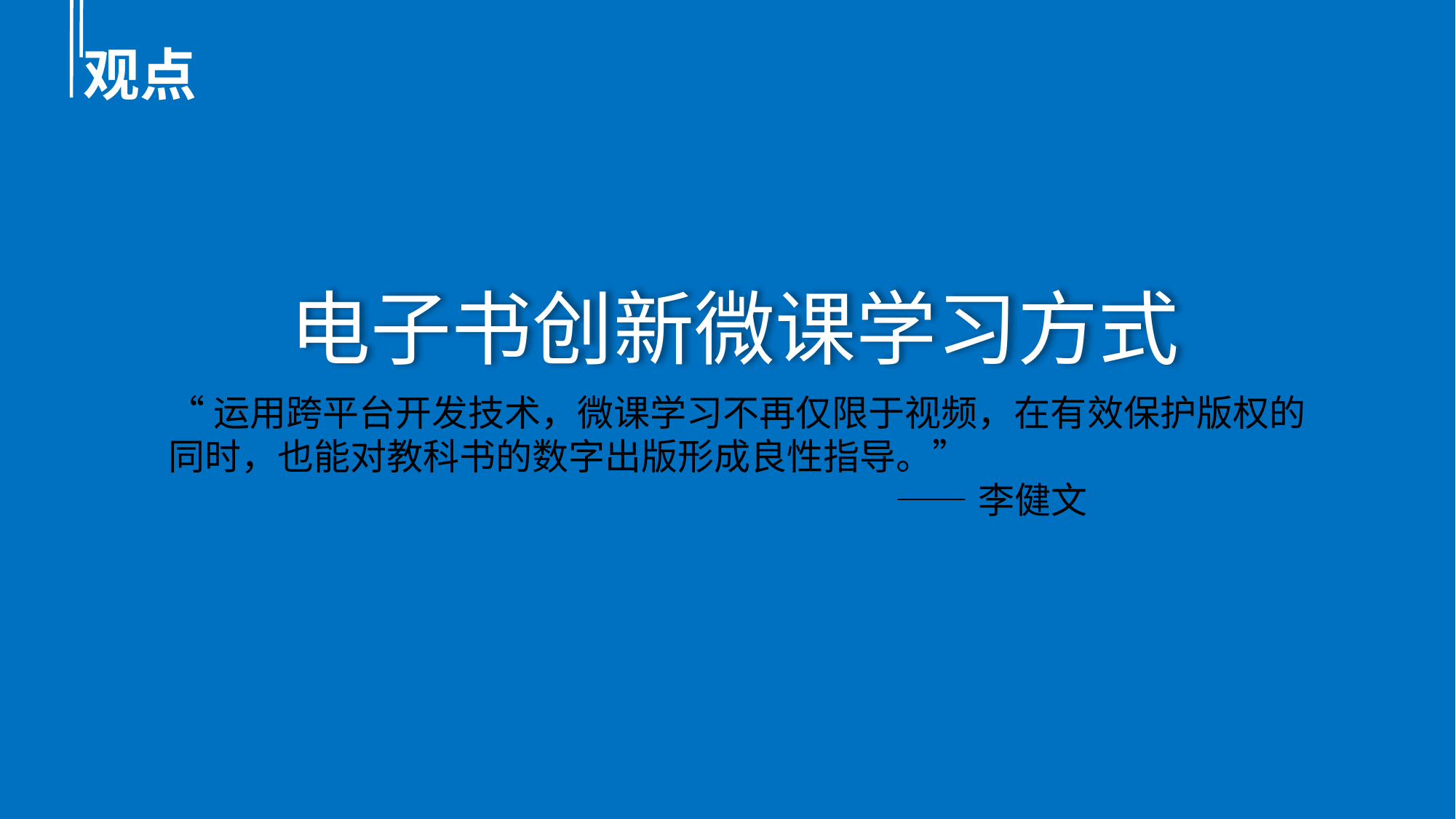

# 观点
电子书创新微课学习方式
“运用跨平台开发技术，微课学习不再仅限于视频，在有效保护版权的同时，也能对教科书的数字出版形成良性指导。”
                                                              ——李健文